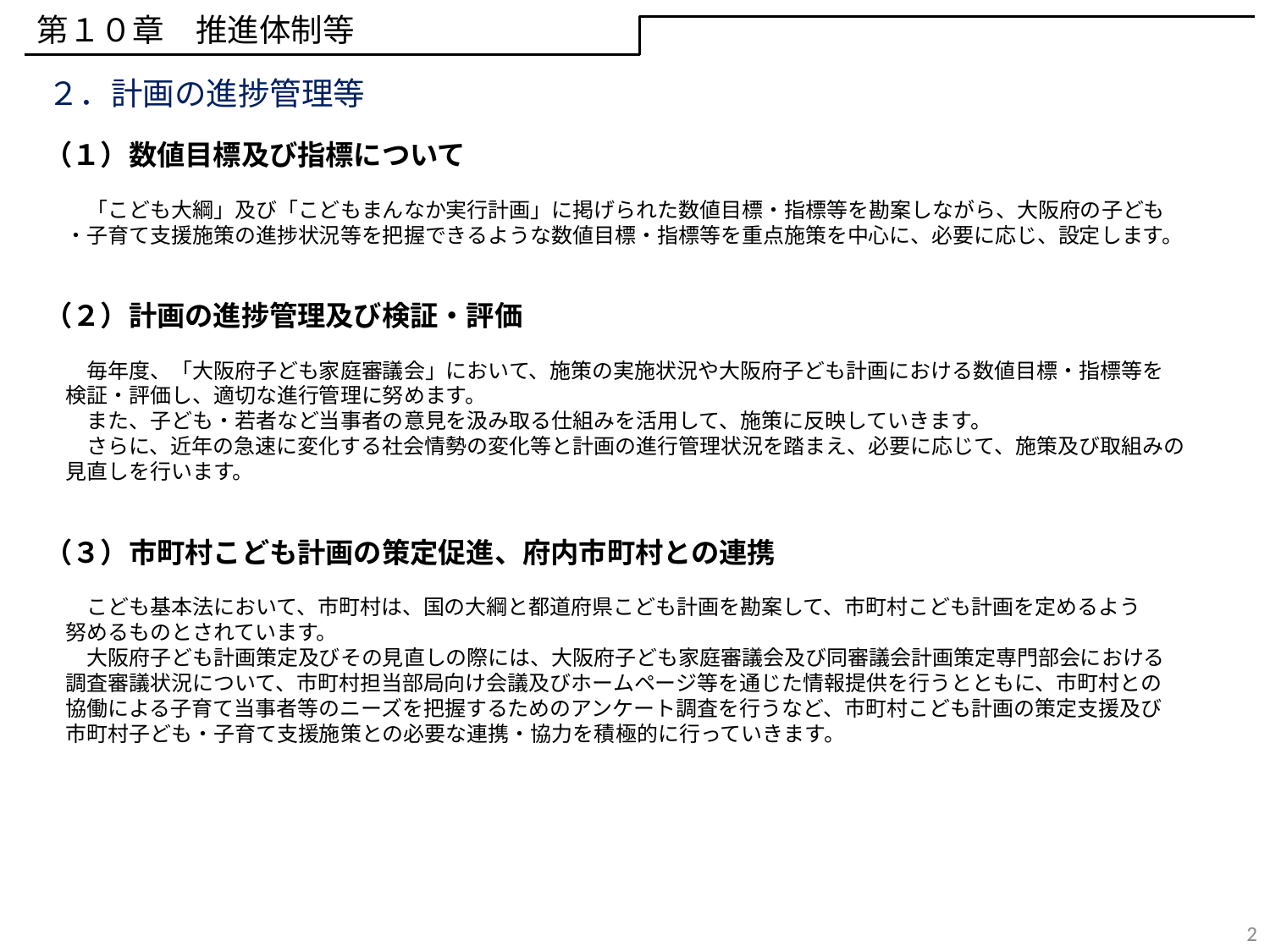

第１０章　推進体制等
２．計画の進捗管理等
（１）数値目標及び指標について

　　「こども大綱」及び「こどもまんなか実行計画」に掲げられた数値目標・指標等を勘案しながら、大阪府の子ども
　・子育て支援施策の進捗状況等を把握できるような数値目標・指標等を重点施策を中心に、必要に応じ、設定します。

（２）計画の進捗管理及び検証・評価

　　毎年度、「大阪府子ども家庭審議会」において、施策の実施状況や大阪府子ども計画における数値目標・指標等を
　検証・評価し、適切な進行管理に努めます。
　　また、子ども・若者など当事者の意見を汲み取る仕組みを活用して、施策に反映していきます。
　　さらに、近年の急速に変化する社会情勢の変化等と計画の進行管理状況を踏まえ、必要に応じて、施策及び取組みの
　見直しを行います。

（３）市町村こども計画の策定促進、府内市町村との連携

　　こども基本法において、市町村は、国の大綱と都道府県こども計画を勘案して、市町村こども計画を定めるよう
　努めるものとされています。
　　大阪府子ども計画策定及びその見直しの際には、大阪府子ども家庭審議会及び同審議会計画策定専門部会における
　調査審議状況について、市町村担当部局向け会議及びホームページ等を通じた情報提供を行うとともに、市町村との
　協働による子育て当事者等のニーズを把握するためのアンケート調査を行うなど、市町村こども計画の策定支援及び
　市町村子ども・子育て支援施策との必要な連携・協力を積極的に行っていきます。

2